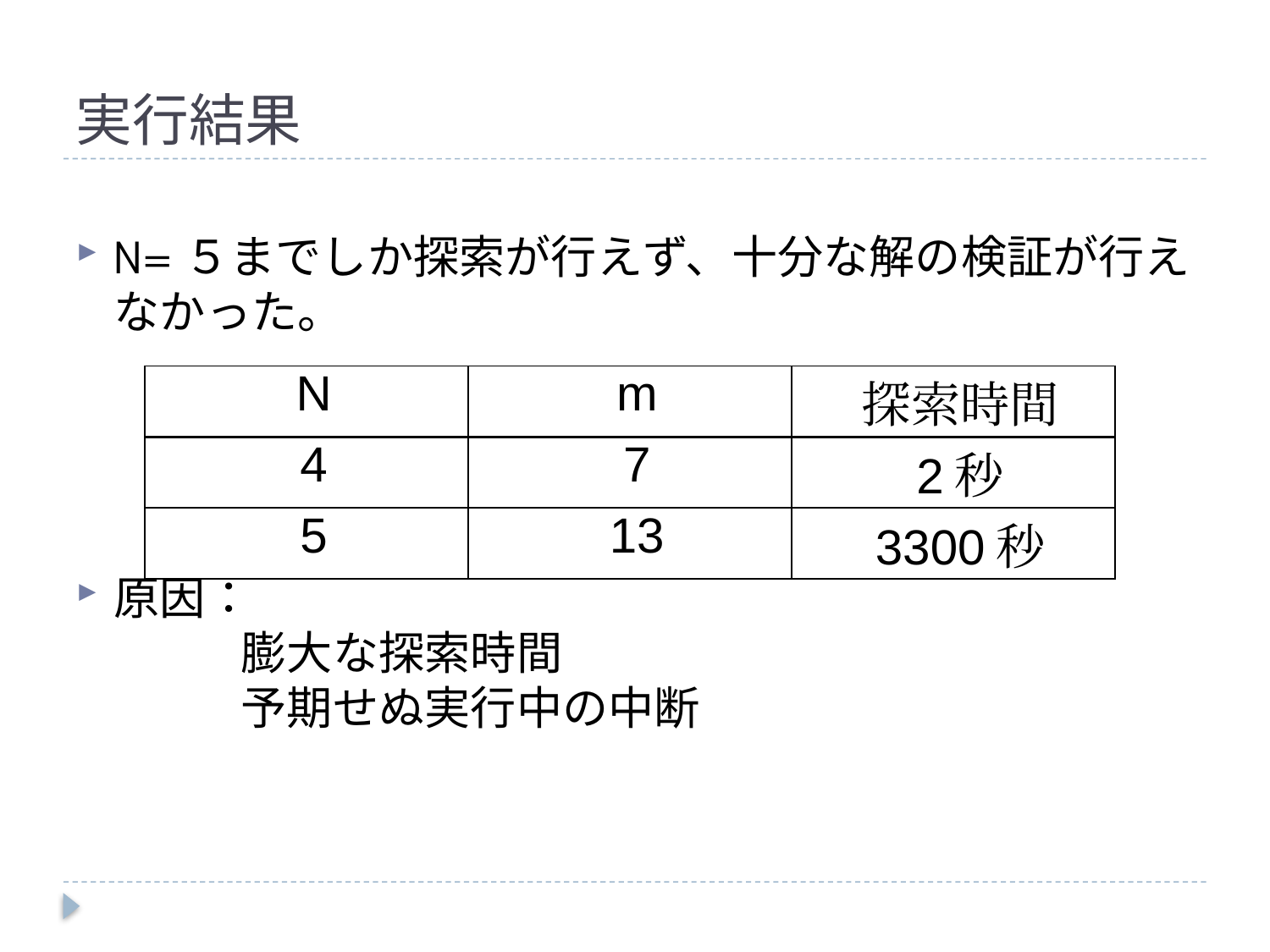

# 実行結果
N=５までしか探索が行えず、十分な解の検証が行えなかった。
原因：
	膨大な探索時間
	予期せぬ実行中の中断

| N | m | 探索時間 |
| --- | --- | --- |
| 4 | 7 | 2秒 |
| 5 | 13 | 3300秒 |